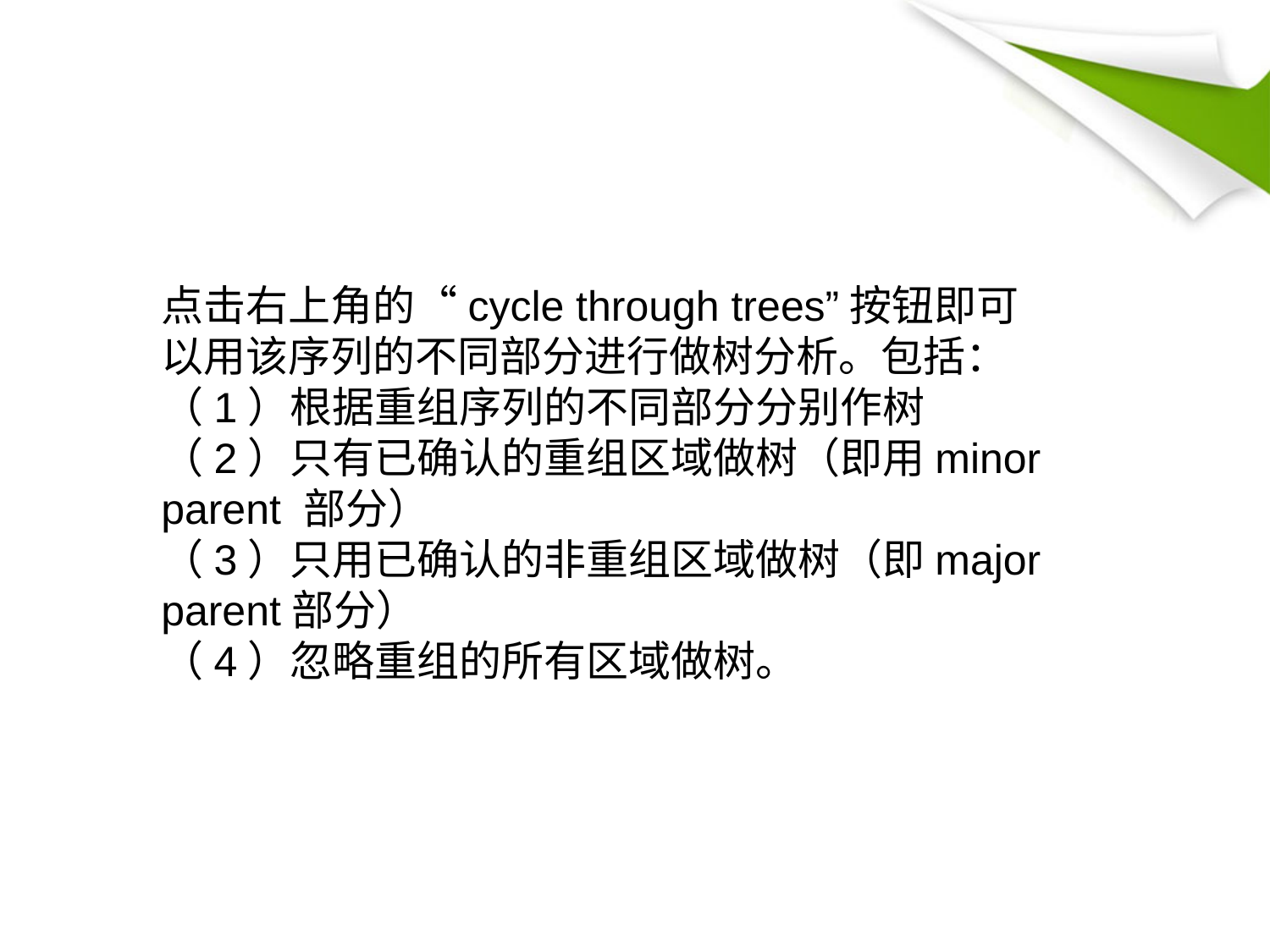

点击右上角的“cycle through trees”按钮即可以用该序列的不同部分进行做树分析。包括：（1）根据重组序列的不同部分分别作树
（2）只有已确认的重组区域做树（即用minor parent 部分）
（3）只用已确认的非重组区域做树（即major parent部分）
（4）忽略重组的所有区域做树。